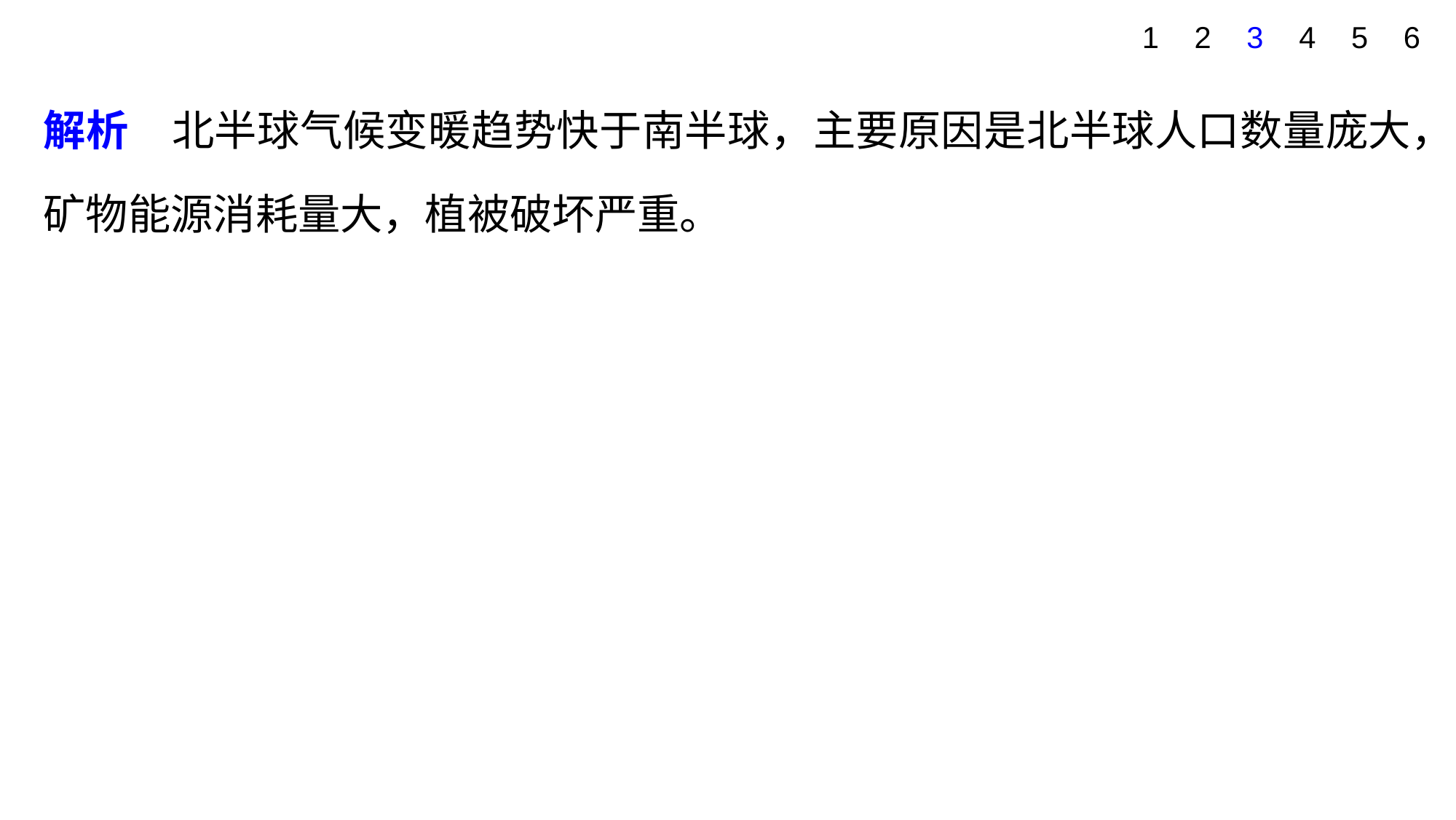

1
2
3
4
5
6
解析　北半球气候变暖趋势快于南半球，主要原因是北半球人口数量庞大，矿物能源消耗量大，植被破坏严重。